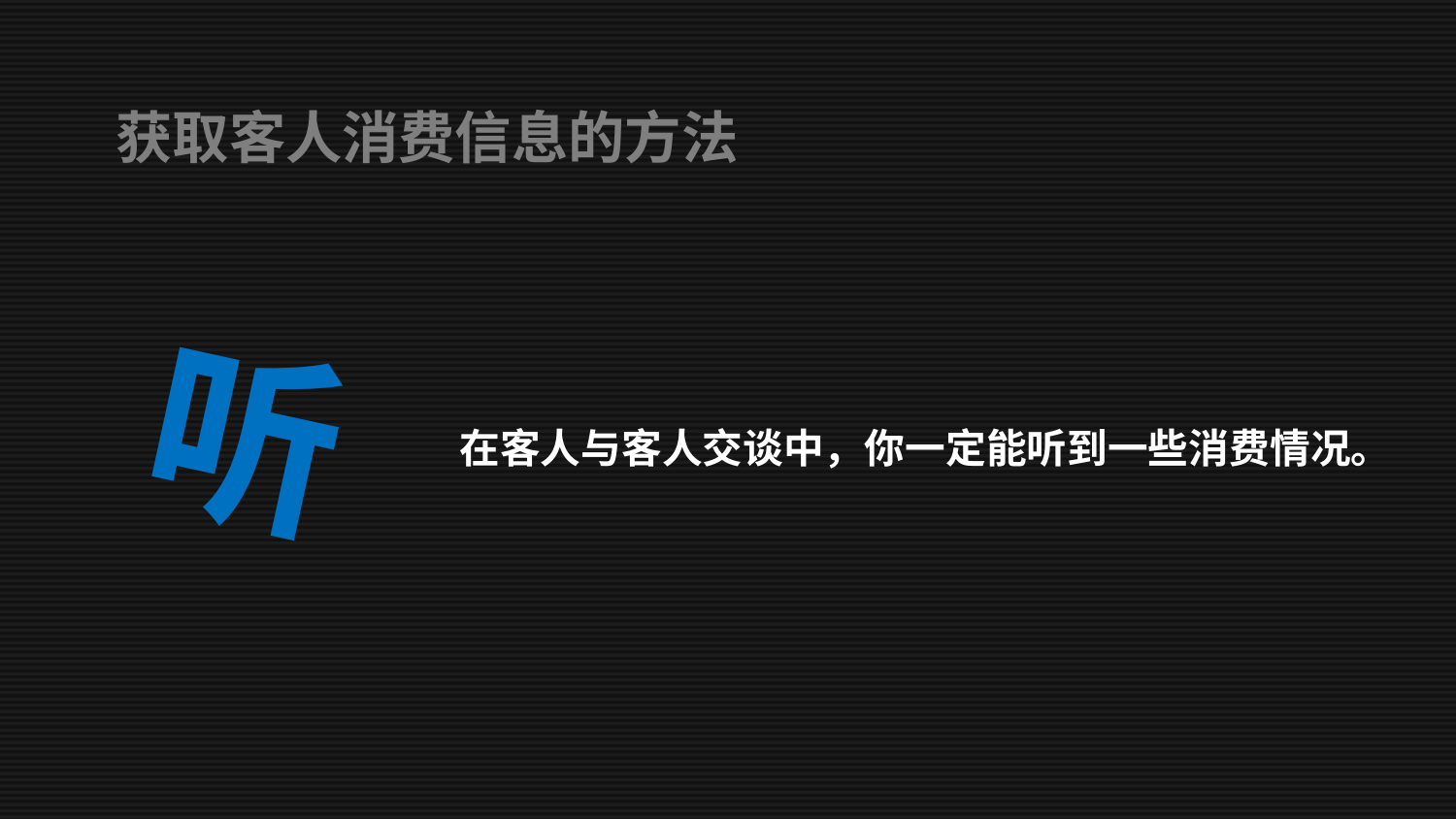

获取客人消费信息的方法
听
在客人与客人交谈中，你一定能听到一些消费情况。